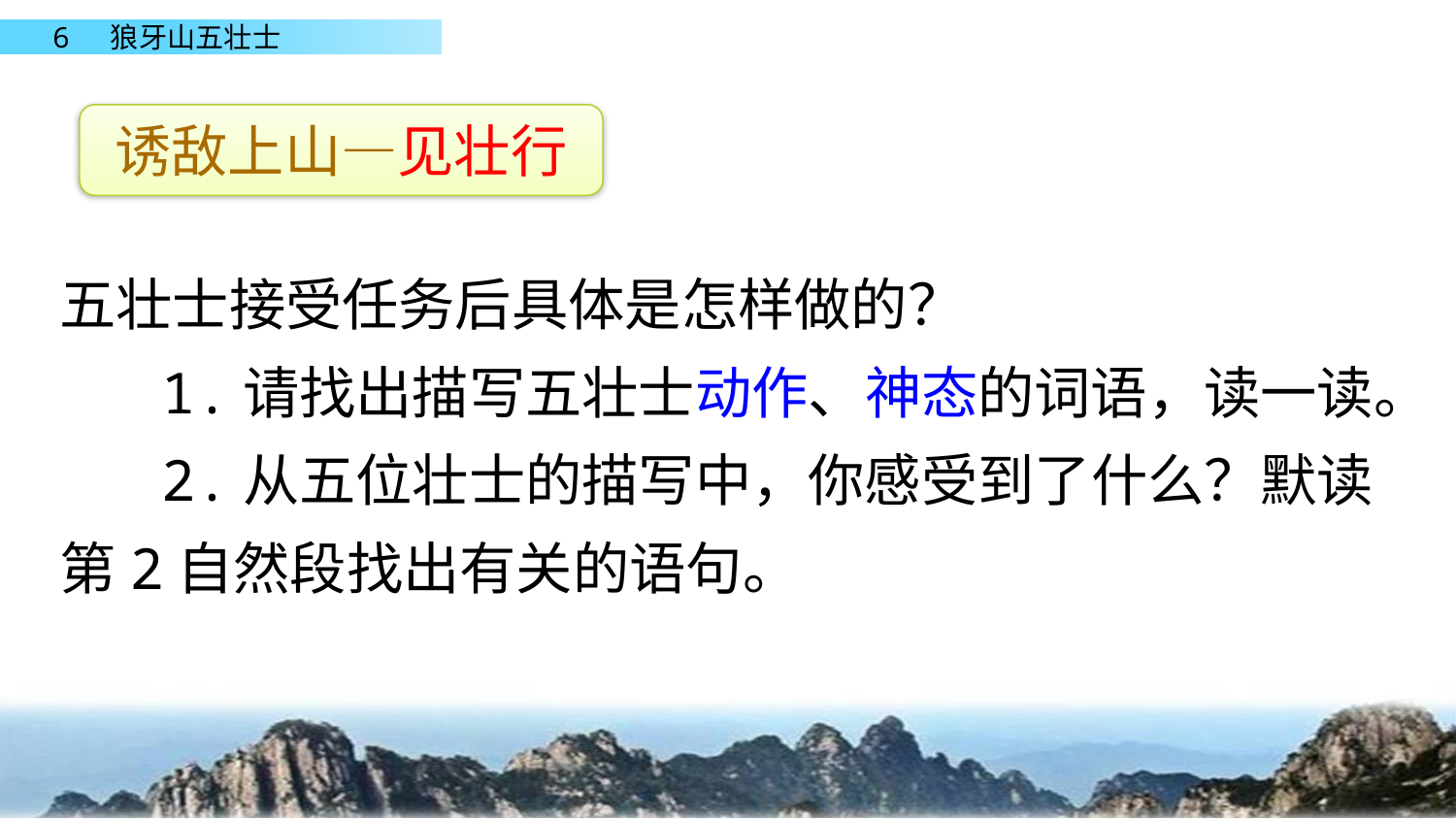

诱敌上山—见壮行
五壮士接受任务后具体是怎样做的？
   1.请找出描写五壮士动作、神态的词语，读一读。
   2.从五位壮士的描写中，你感受到了什么？默读第2自然段找出有关的语句。